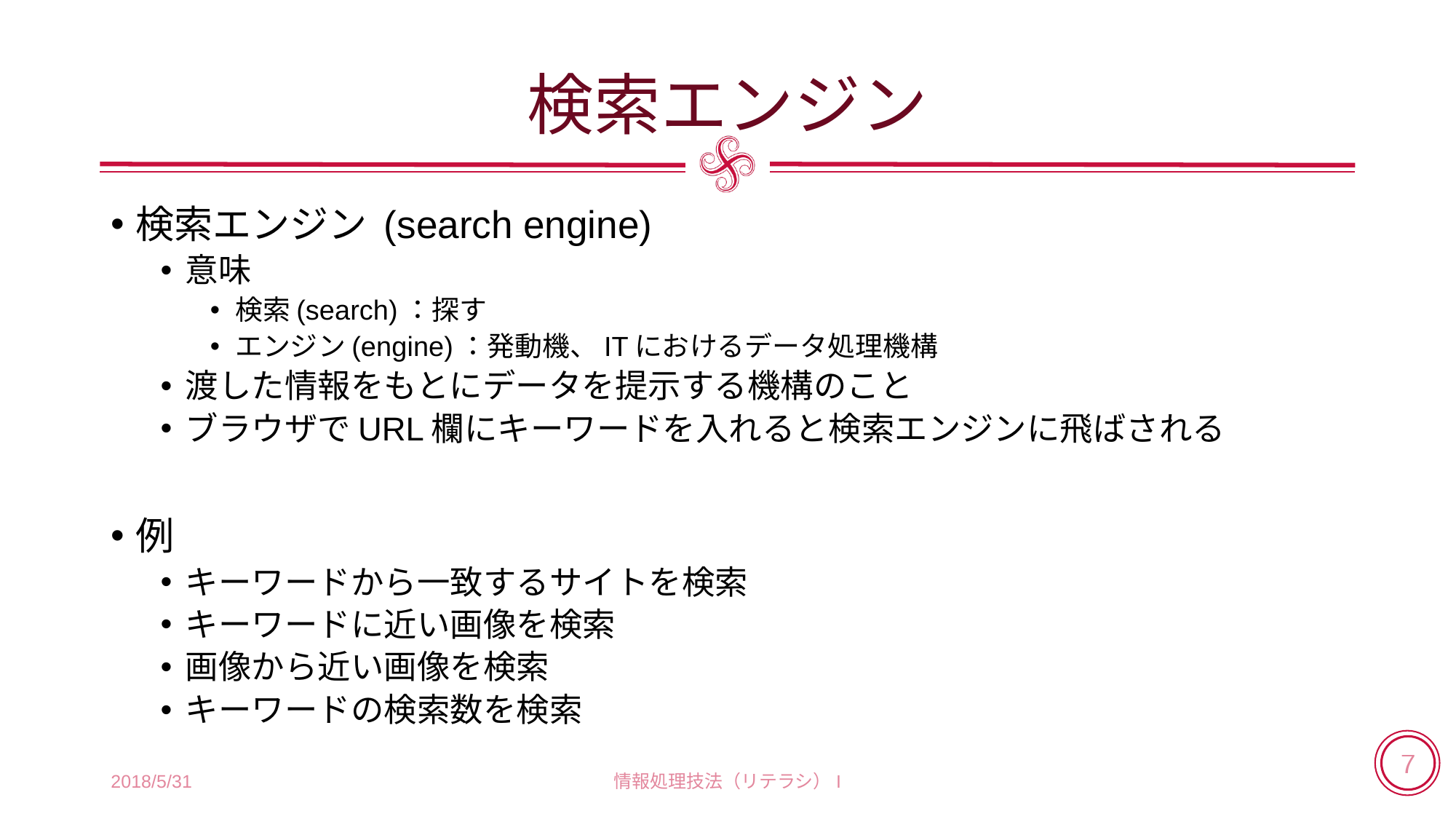

# 検索エンジン
検索エンジン (search engine)
意味
検索(search)：探す
エンジン(engine)：発動機、ITにおけるデータ処理機構
渡した情報をもとにデータを提示する機構のこと
ブラウザでURL欄にキーワードを入れると検索エンジンに飛ばされる

例
キーワードから一致するサイトを検索
キーワードに近い画像を検索
画像から近い画像を検索
キーワードの検索数を検索
2018/5/31
情報処理技法（リテラシ）I